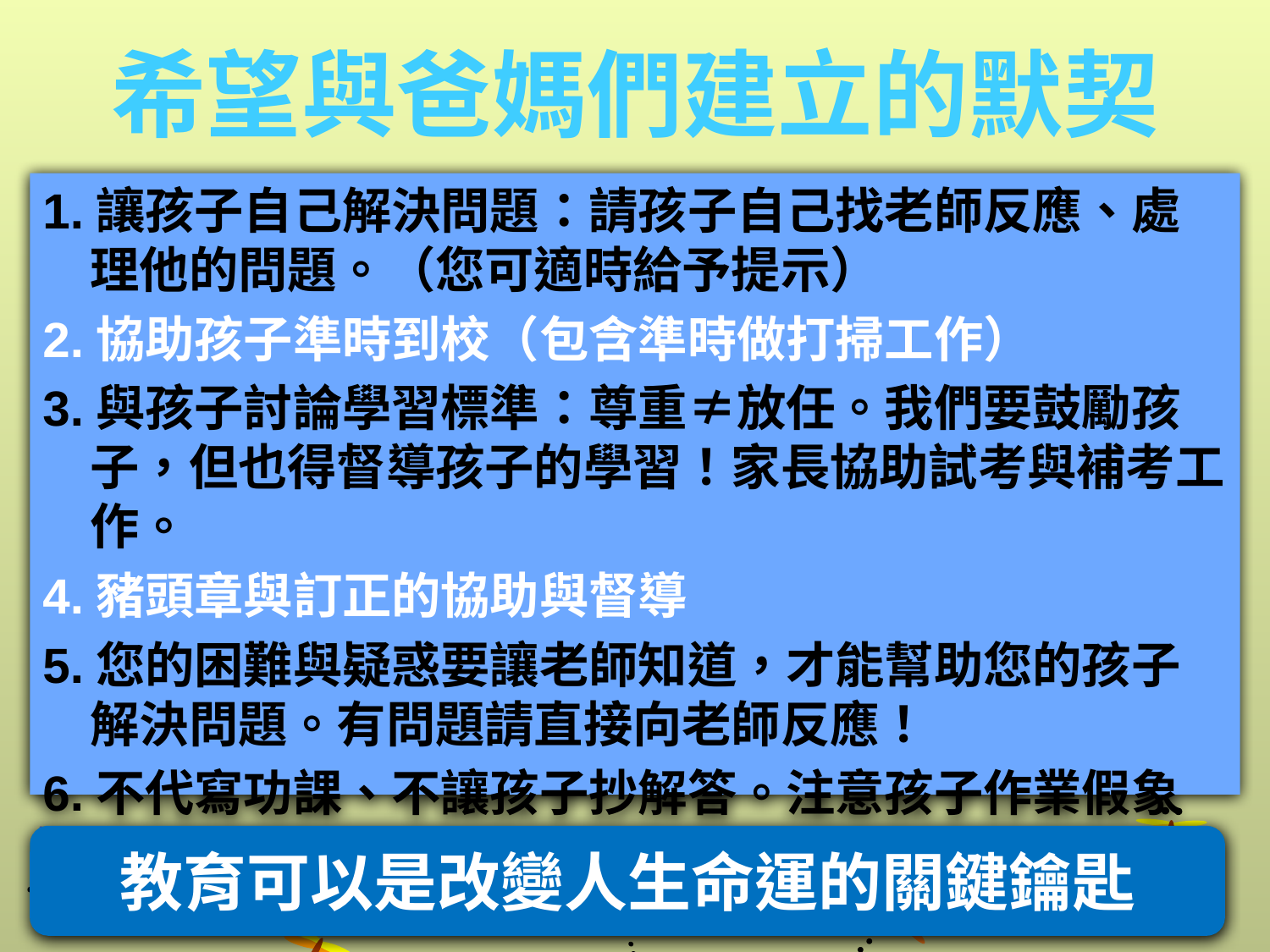

# 希望與爸媽們建立的默契
1.讓孩子自己解決問題：請孩子自己找老師反應、處理他的問題。（您可適時給予提示）
2.協助孩子準時到校（包含準時做打掃工作）
3.與孩子討論學習標準：尊重≠放任。我們要鼓勵孩子，但也得督導孩子的學習！家長協助試考與補考工作。
4.豬頭章與訂正的協助與督導
5.您的困難與疑惑要讓老師知道，才能幫助您的孩子解決問題。有問題請直接向老師反應！
6.不代寫功課、不讓孩子抄解答。注意孩子作業假象
教育可以是改變人生命運的關鍵鑰匙
36